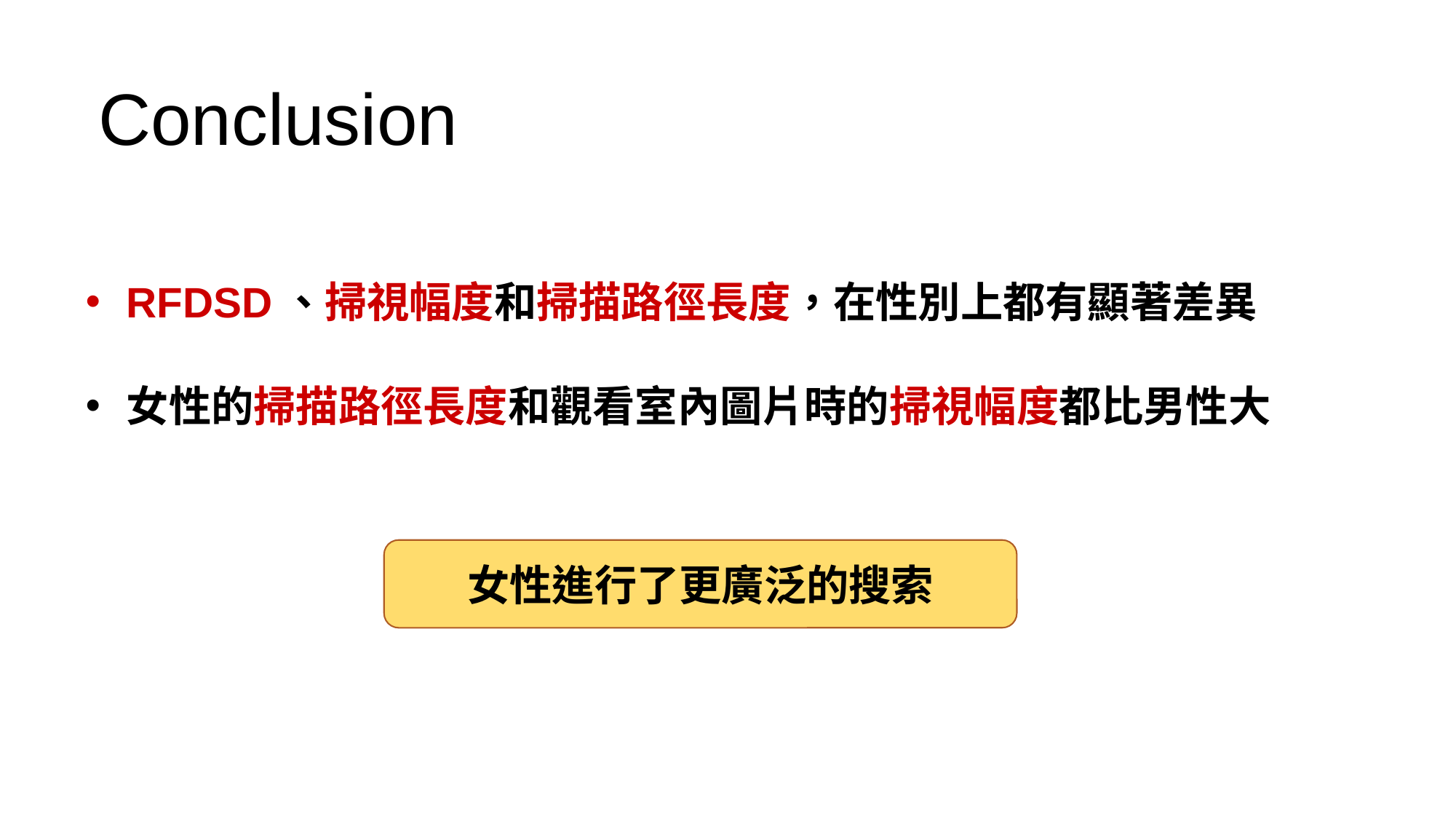

Conclusion
RFDSD、掃視幅度和掃描路徑長度，在性別上都有顯著差異
女性的掃描路徑長度和觀看室內圖片時的掃視幅度都比男性大
女性進行了更廣泛的搜索